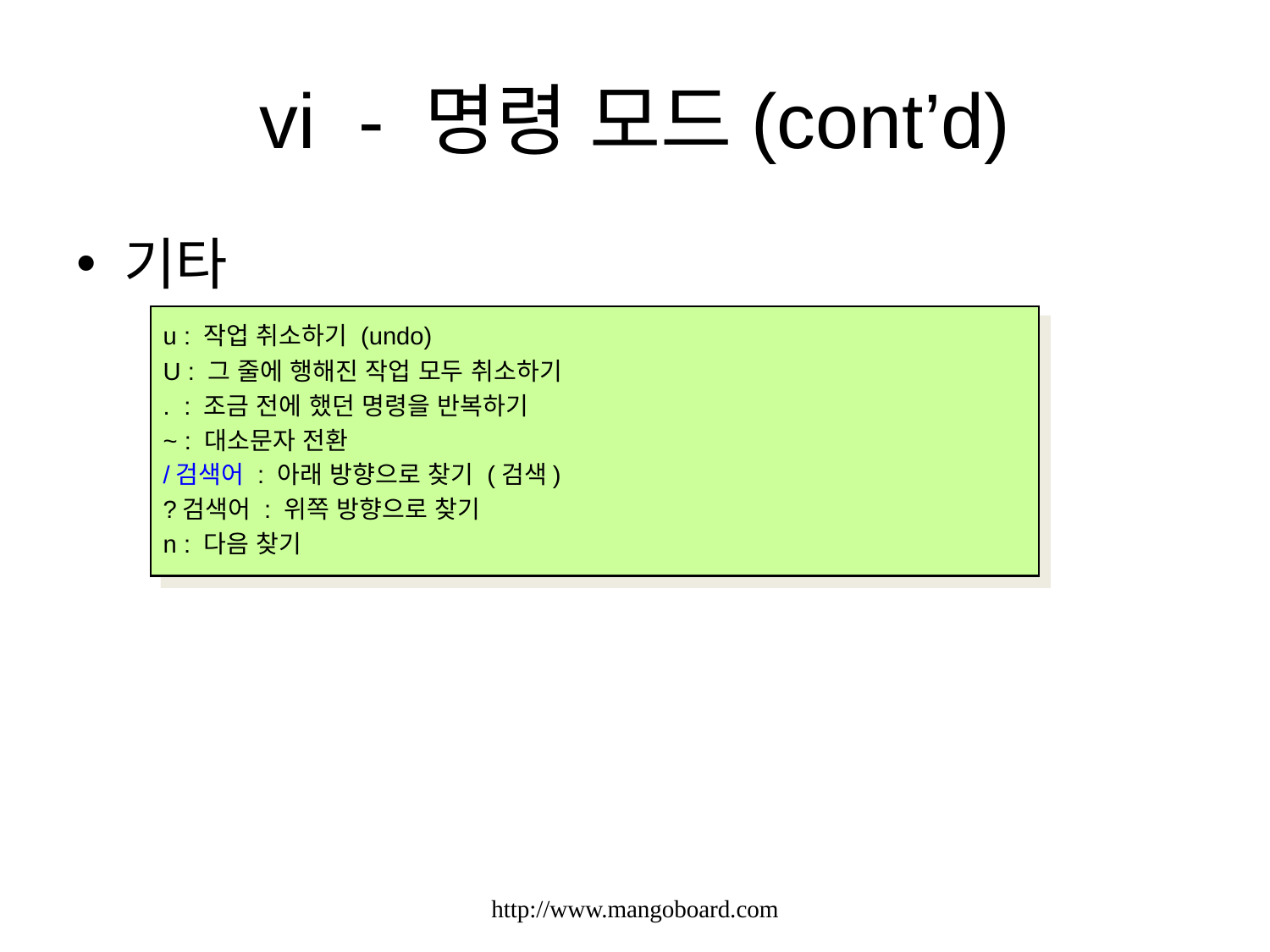

# vi  - 명령 모드(cont’d)
기타
u : 작업 취소하기 (undo)
U : 그 줄에 행해진 작업 모두 취소하기
.  : 조금 전에 했던 명령을 반복하기
~ : 대소문자 전환
/검색어 : 아래 방향으로 찾기 (검색)
?검색어 : 위쪽 방향으로 찾기
n : 다음 찾기
http://www.mangoboard.com